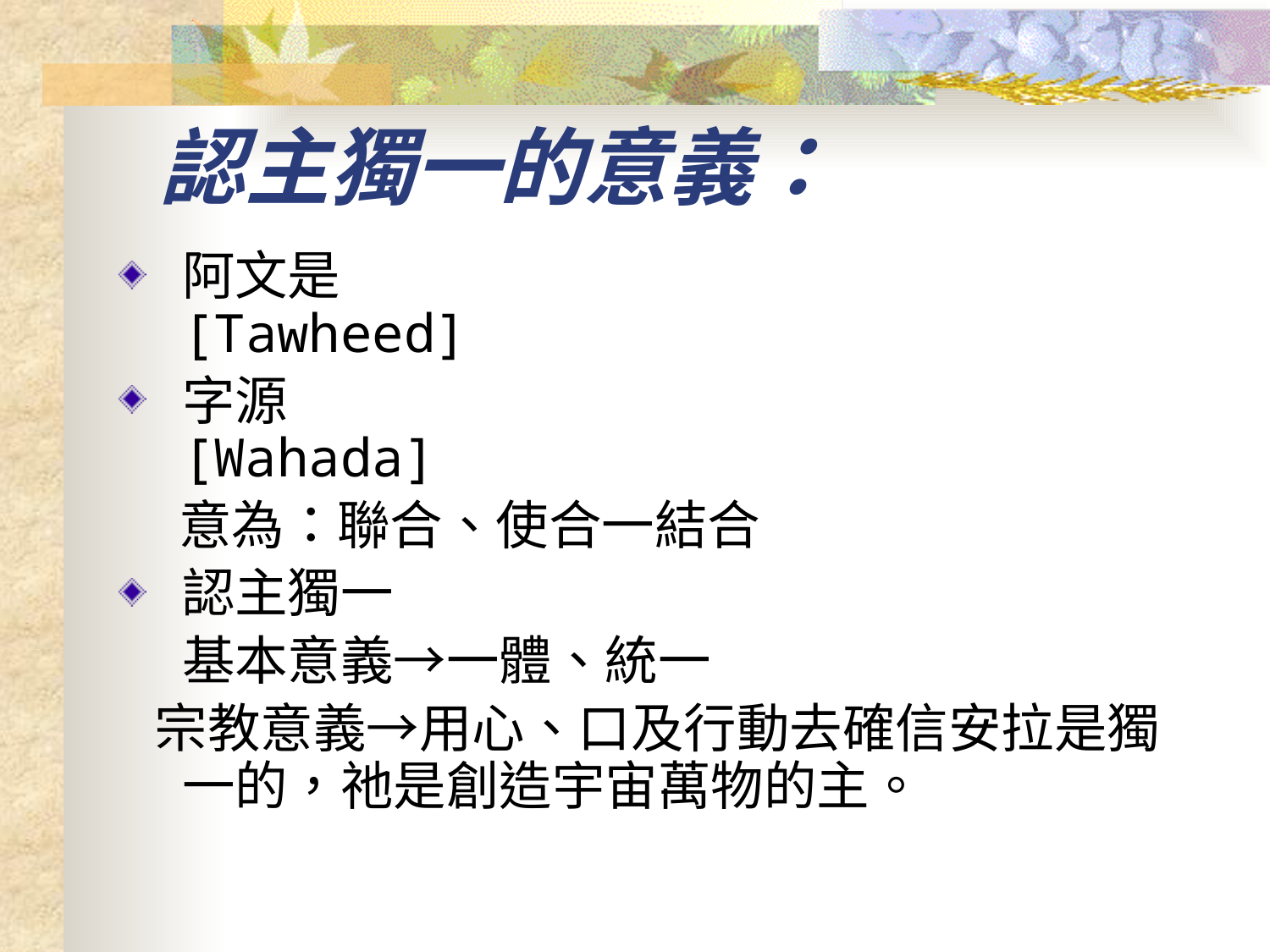

# 認主獨一的意義：
阿文是
[Tawheed]
字源
[Wahada]
    意為：聯合、使合一結合
認主獨一
	基本意義→一體、統一
  宗教意義→用心、口及行動去確信安拉是獨一的，祂是創造宇宙萬物的主。